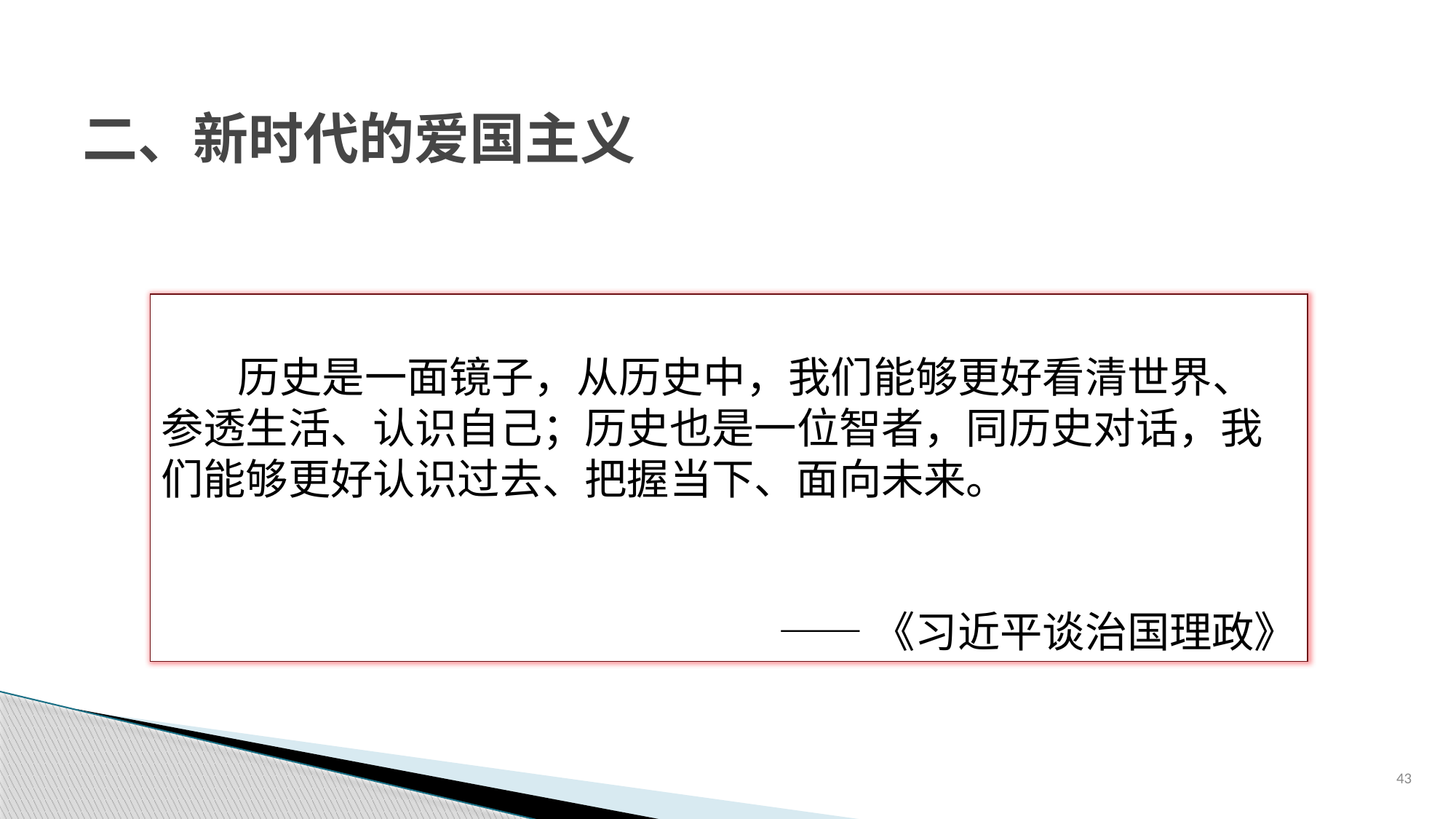

# 二、新时代的爱国主义

       历史是一面镜子，从历史中，我们能够更好看清世界、参透生活、认识自己；历史也是一位智者，同历史对话，我们能够更好认识过去、把握当下、面向未来。

——《习近平谈治国理政》
43